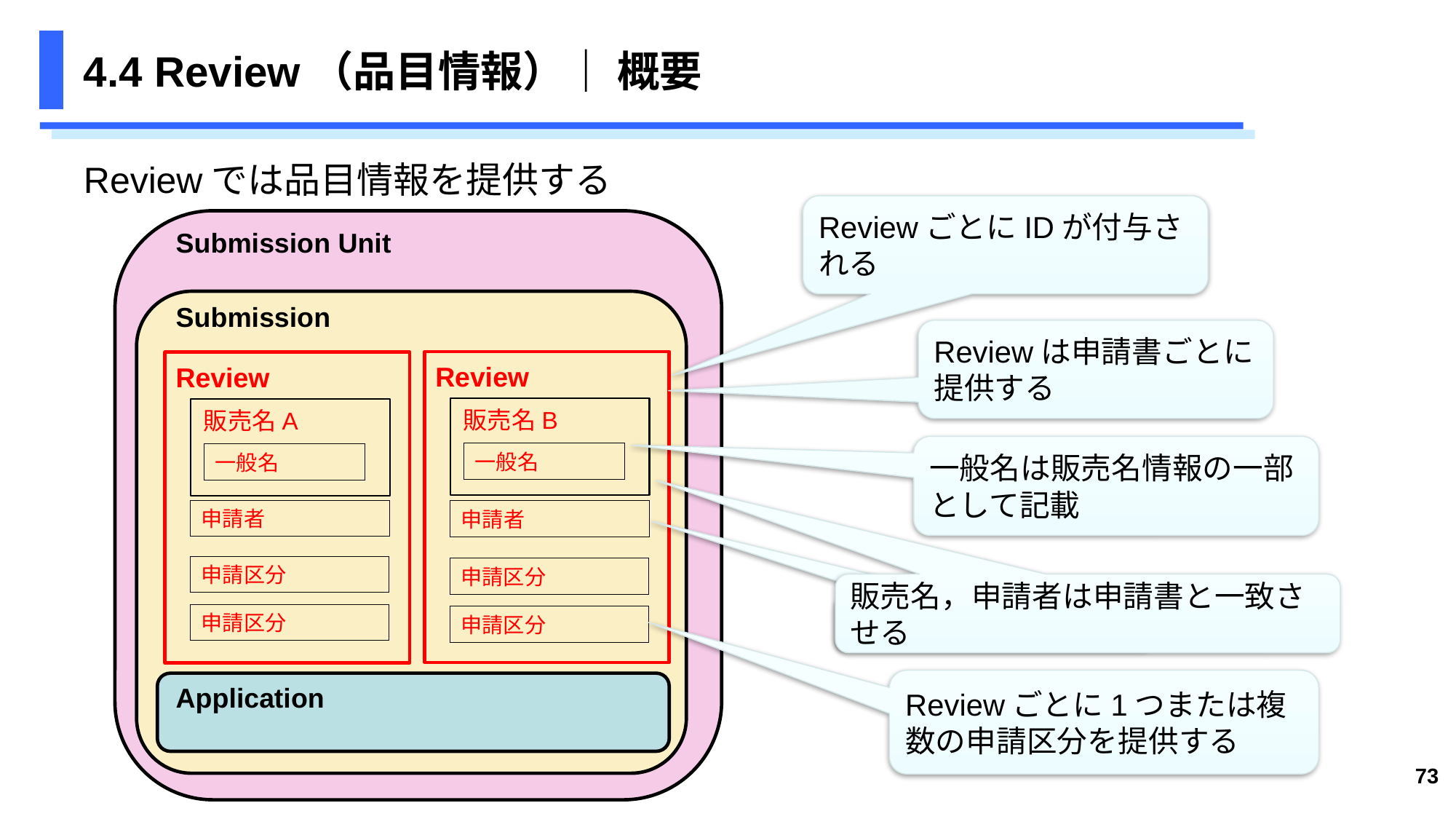

# 4.4 Review（品目情報）｜ 概要
Reviewでは品目情報を提供する
ReviewごとにIDが付与される

Submission Unit

Submission
Reviewは申請書ごとに提供する

Review
Review

販売名B
販売名A
一般名は販売名情報の一部として記載
一般名
一般名
申請者
申請者
申請区分
申請区分
販売名，申請者は申請書と一致させる

申請区分
申請区分
Reviewごとに1つまたは複数の申請区分を提供する

Application
73